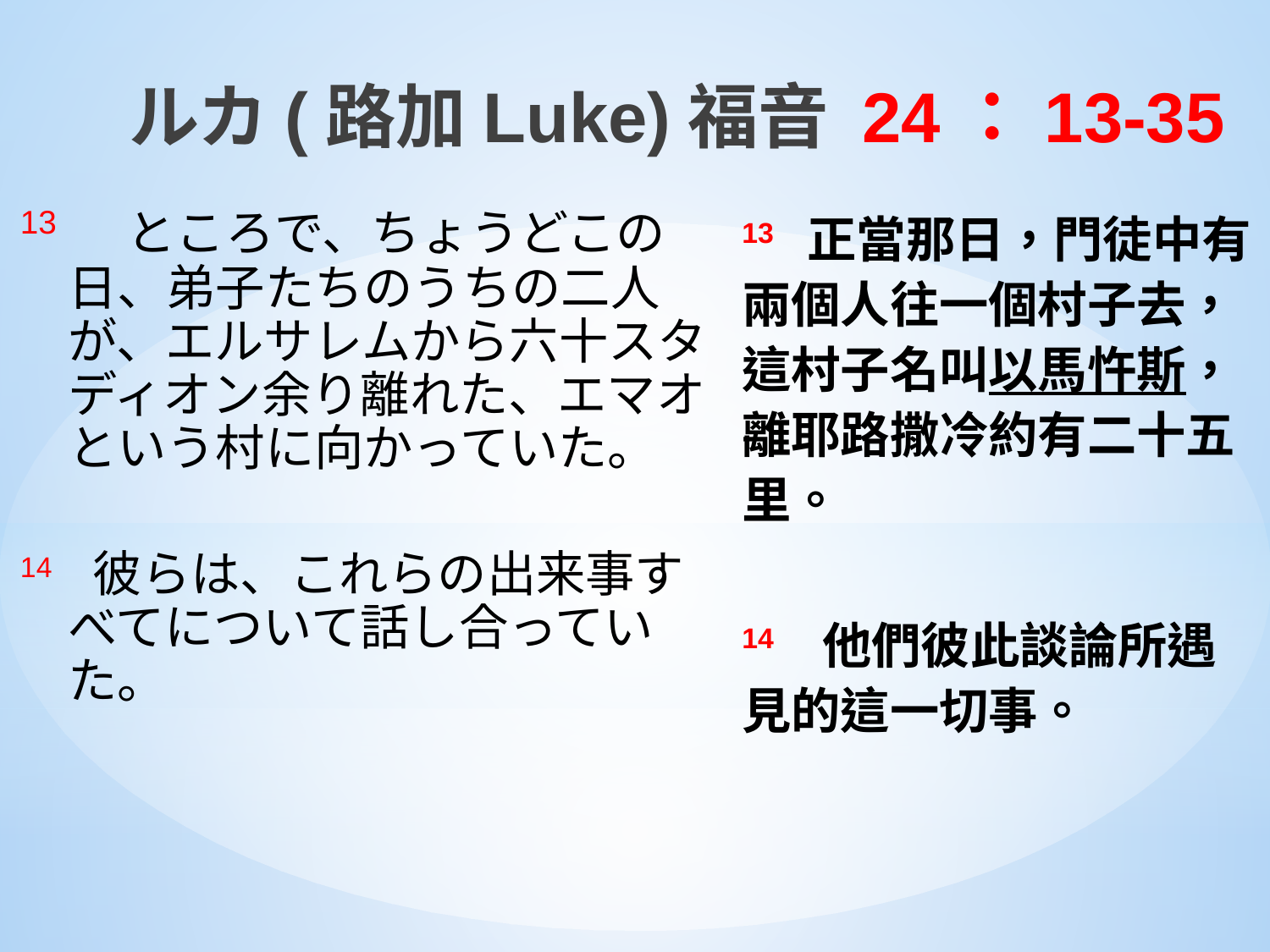

ルカ(路加Luke)福音 24：13-35
13　ところで、ちょうどこの日、弟子たちのうちの二人が、エルサレムから六十スタディオン余り離れた、エマオという村に向かっていた。

14　彼らは、これらの出来事すべてについて話し合っていた。

13  正當那日，門徒中有兩個人往一個村子去，這村子名叫以馬忤斯，離耶路撒冷約有二十五里。
14 　他們彼此談論所遇見的這一切事。